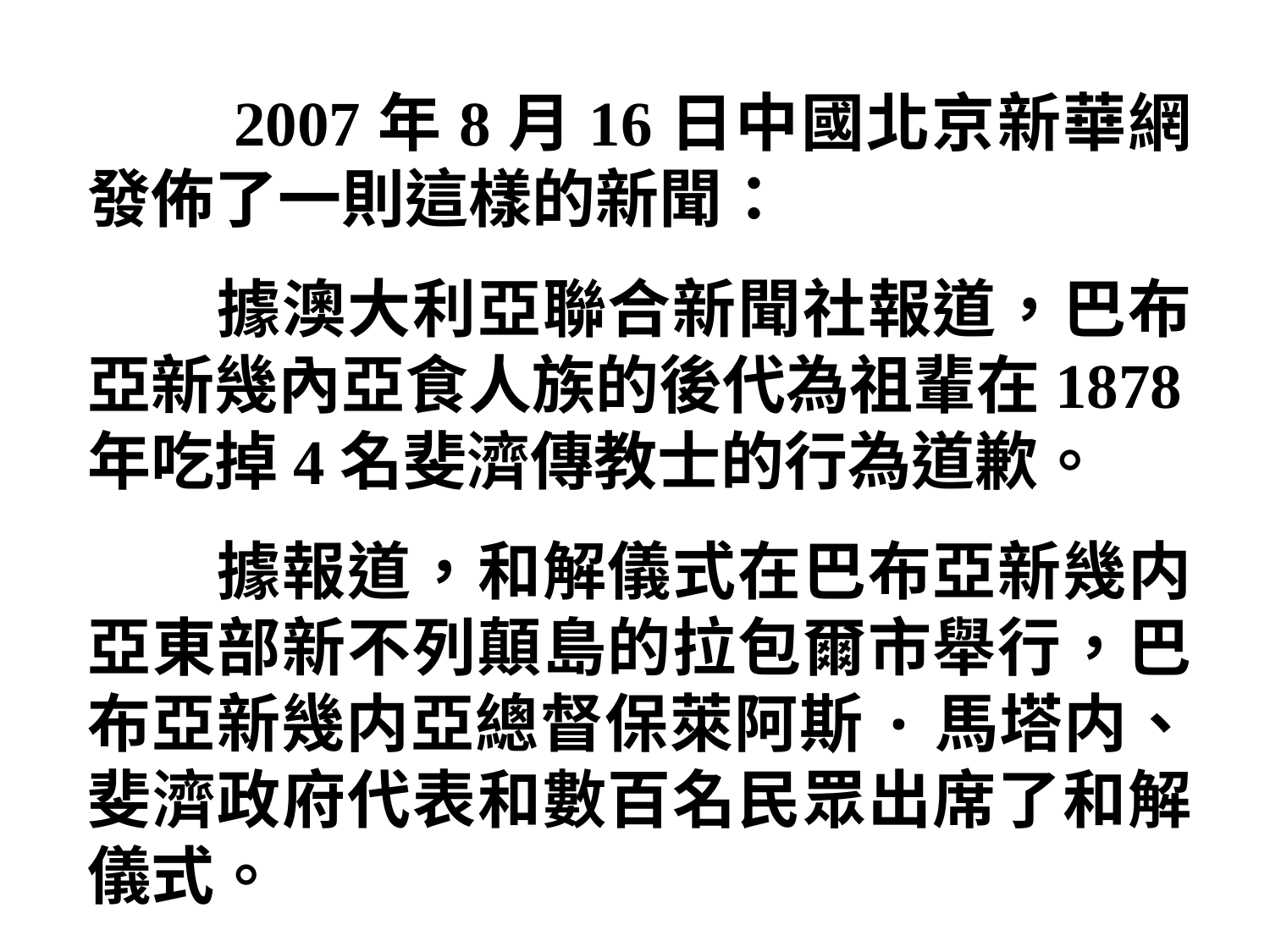

2007年8月16日中國北京新華網發佈了一則這樣的新聞：

　　據澳大利亞聯合新聞社報道，巴布亞新幾內亞食人族的後代為祖輩在1878年吃掉4名斐濟傳教士的行為道歉。

　　據報道，和解儀式在巴布亞新幾内亞東部新不列顛島的拉包爾市舉行，巴布亞新幾内亞總督保萊阿斯·馬塔内、斐濟政府代表和數百名民眾出席了和解儀式。